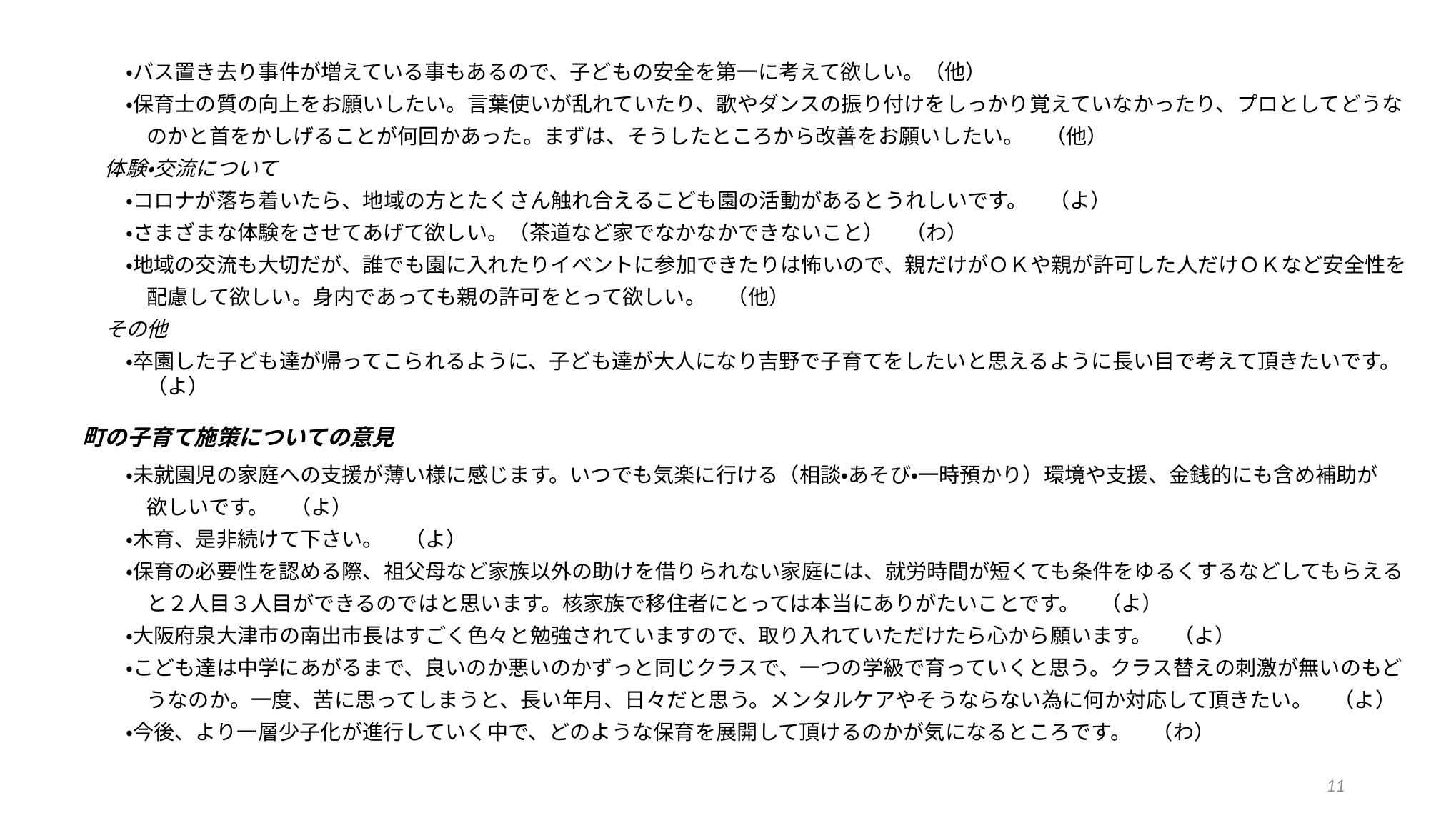

・バス置き去り事件が増えている事もあるので、子どもの安全を第一に考えて欲しい。（他）

　　　・保育士の質の向上をお願いしたい。言葉使いが乱れていたり、歌やダンスの振り付けをしっかり覚えていなかったり、プロとしてどうな

　　　　のかと首をかしげることが何回かあった。まずは、そうしたところから改善をお願いしたい。　（他）

　　体験・交流について

　　　・コロナが落ち着いたら、地域の方とたくさん触れ合えるこども園の活動があるとうれしいです。　（よ）

　　　・さまざまな体験をさせてあげて欲しい。（茶道など家でなかなかできないこと）　（わ）

　　　・地域の交流も大切だが、誰でも園に入れたりイベントに参加できたりは怖いので、親だけがＯＫや親が許可した人だけＯＫなど安全性を

　　　　配慮して欲しい。身内であっても親の許可をとって欲しい。　（他）

　　その他

　　　・卒園した子ども達が帰ってこられるように、子ども達が大人になり吉野で子育てをしたいと思えるように長い目で考えて頂きたいです。
　　　　（よ）

　町の子育て施策についての意見

　　　・未就園児の家庭への支援が薄い様に感じます。いつでも気楽に行ける（相談・あそび・一時預かり）環境や支援、金銭的にも含め補助が

　　　　欲しいです。　（よ）

　　　・木育、是非続けて下さい。　（よ）

　　　・保育の必要性を認める際、祖父母など家族以外の助けを借りられない家庭には、就労時間が短くても条件をゆるくするなどしてもらえる

　　　　と２人目３人目ができるのではと思います。核家族で移住者にとっては本当にありがたいことです。　（よ）

　　　・大阪府泉大津市の南出市長はすごく色々と勉強されていますので、取り入れていただけたら心から願います。　（よ）

　　　・こども達は中学にあがるまで、良いのか悪いのかずっと同じクラスで、一つの学級で育っていくと思う。クラス替えの刺激が無いのもど

　　　　うなのか。一度、苦に思ってしまうと、長い年月、日々だと思う。メンタルケアやそうならない為に何か対応して頂きたい。　（よ）

　　　・今後、より一層少子化が進行していく中で、どのような保育を展開して頂けるのかが気になるところです。　（わ）

連携
11